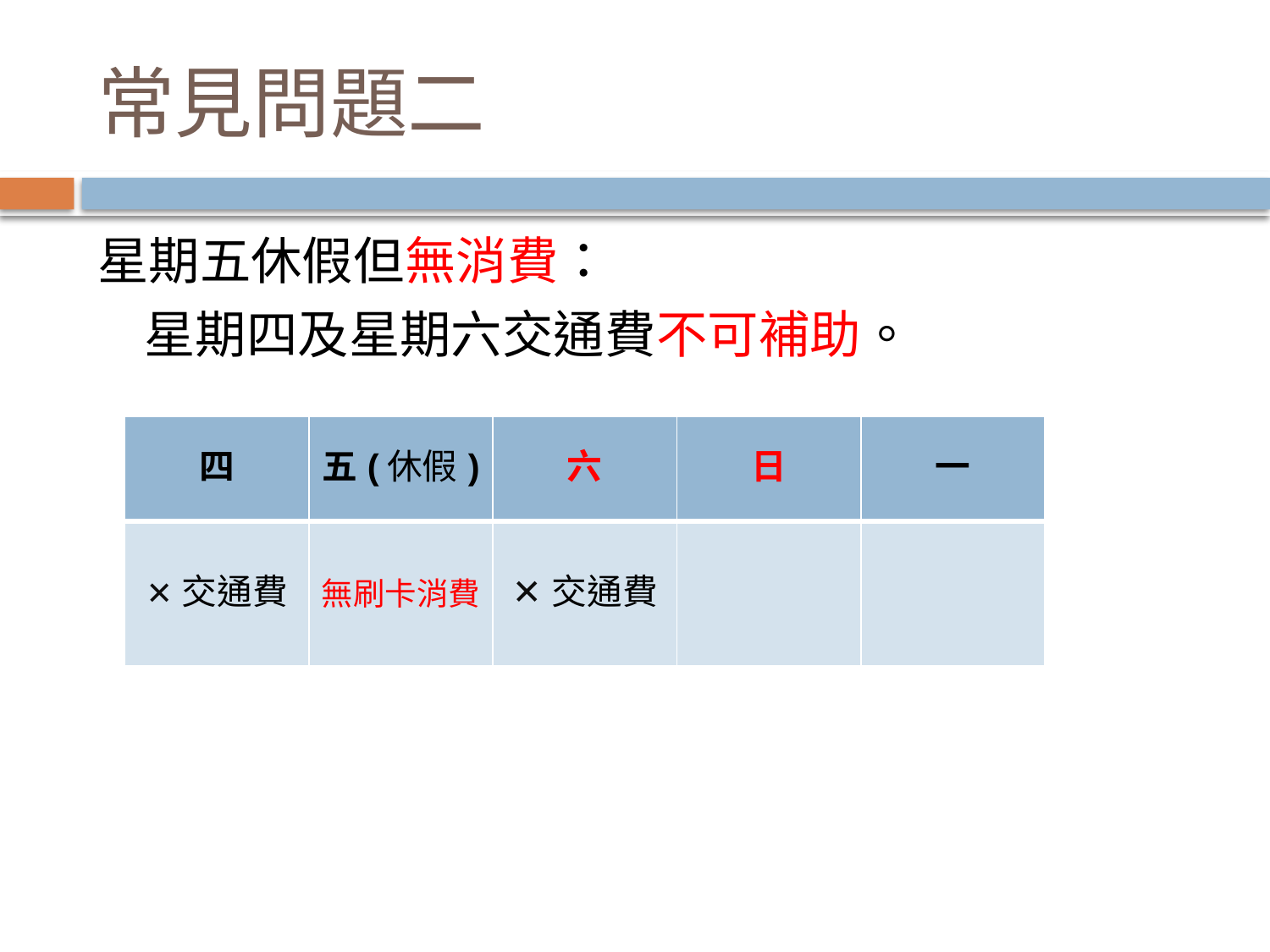

# 常見問題二
星期五休假但無消費：
   星期四及星期六交通費不可補助。

| 四 | 五(休假) | 六 | 日 | 一 |
| --- | --- | --- | --- | --- |
| ✕交通費 | 無刷卡消費 | ✕交通費 |  |  |